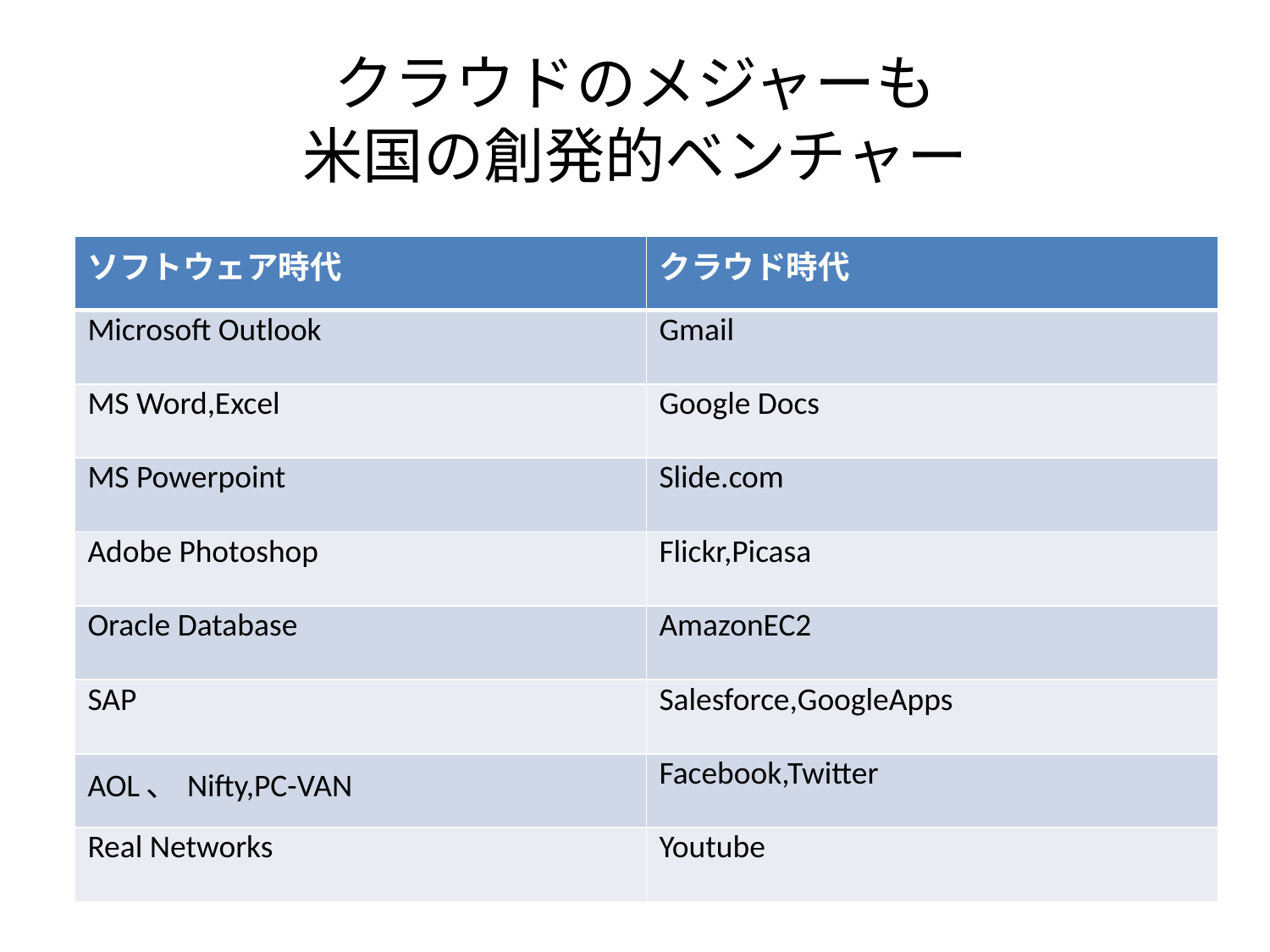

# クラウドのメジャーも 米国の創発的ベンチャー
| ソフトウェア時代 | クラウド時代 |
| --- | --- |
| Microsoft Outlook | Gmail |
| MS Word,Excel | Google Docs |
| MS Powerpoint | Slide.com |
| Adobe Photoshop | Flickr,Picasa |
| Oracle Database | AmazonEC2 |
| SAP | Salesforce,GoogleApps |
| AOL、Nifty,PC-VAN | Facebook,Twitter |
| Real Networks | Youtube |